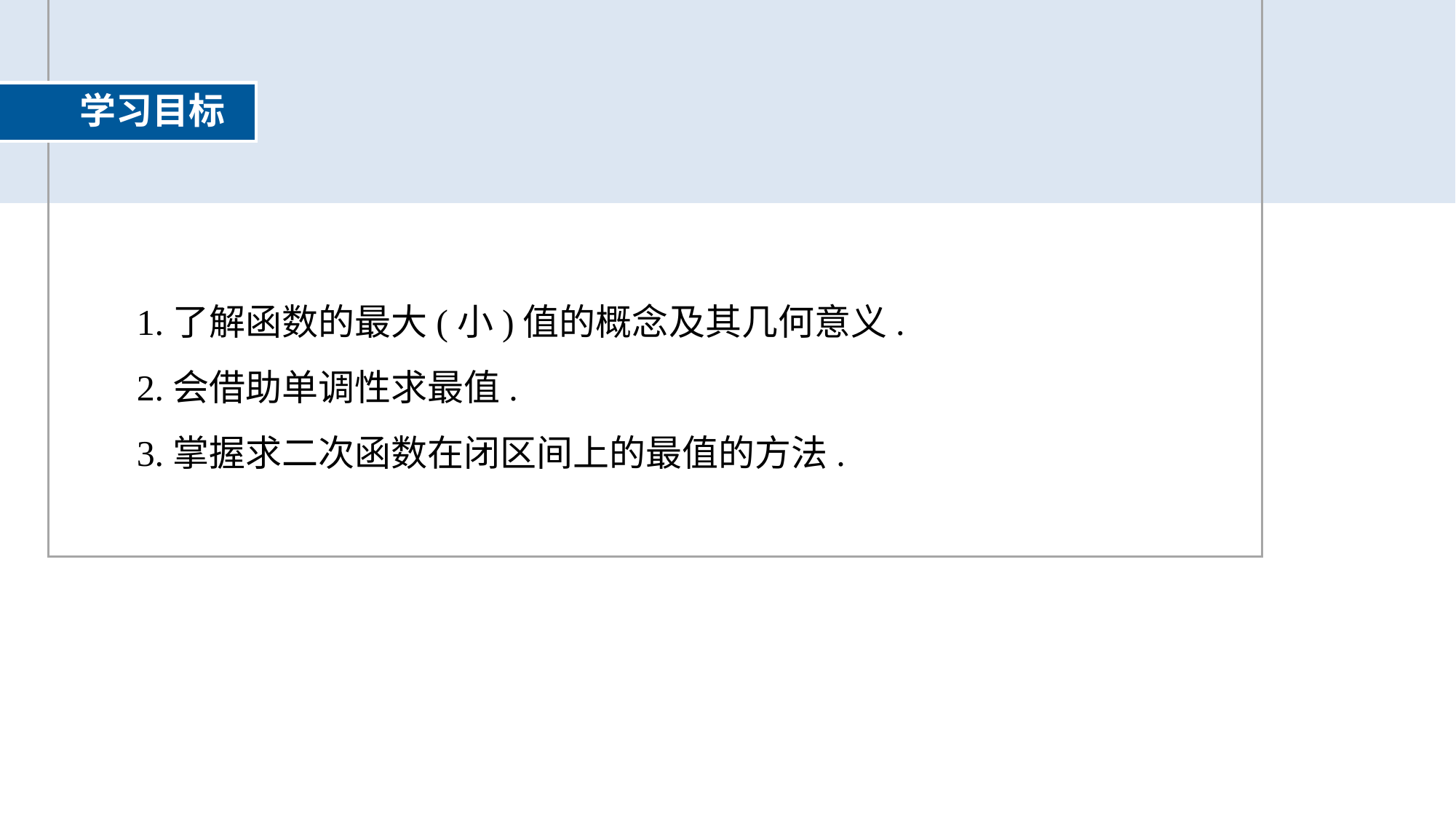

学习目标

1.了解函数的最大(小)值的概念及其几何意义.
2.会借助单调性求最值.
3.掌握求二次函数在闭区间上的最值的方法.